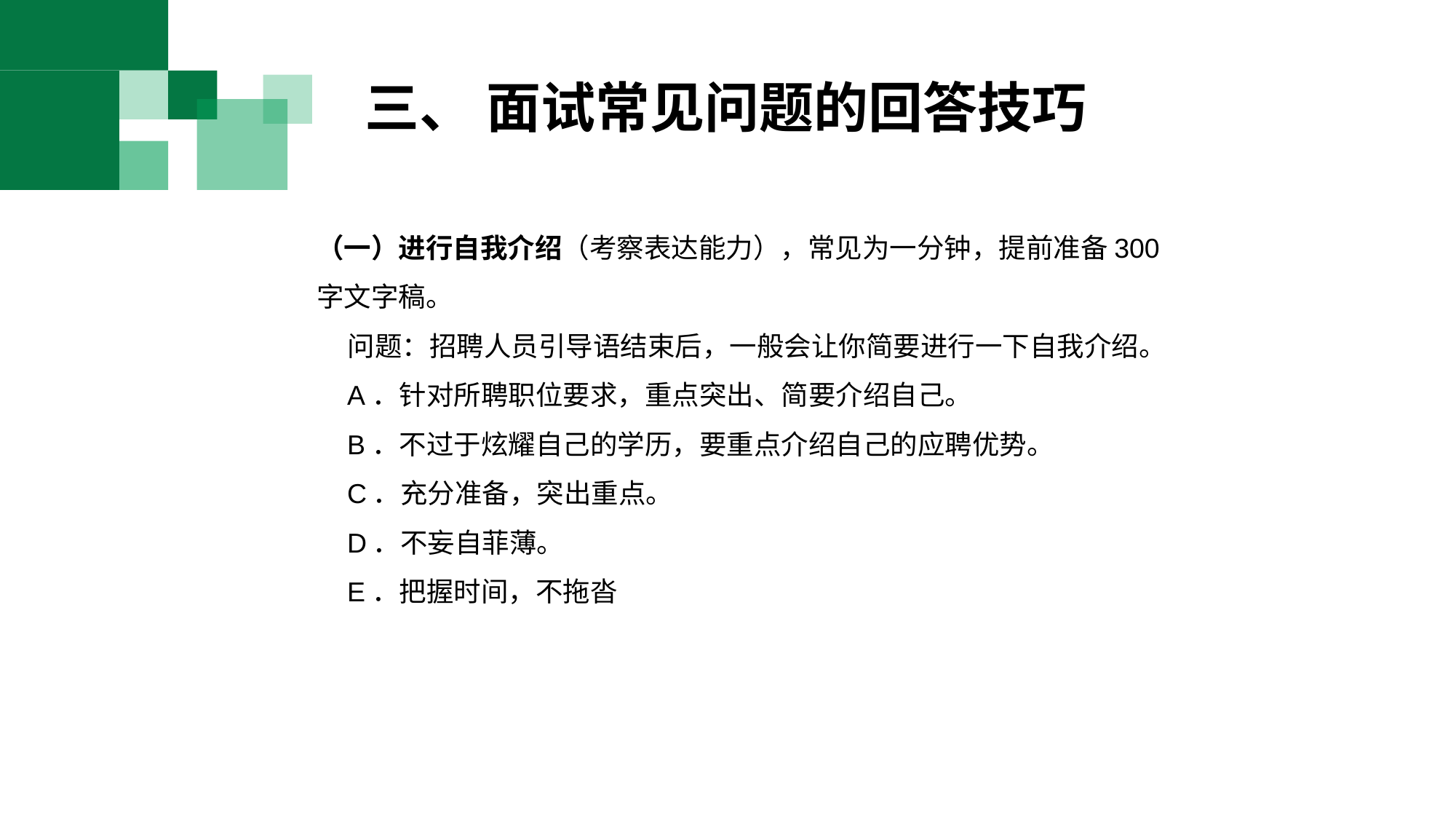

三、 面试常见问题的回答技巧

（一）进行自我介绍（考察表达能力），常见为一分钟，提前准备300字文字稿。
    问题：招聘人员引导语结束后，一般会让你简要进行一下自我介绍。
    A．针对所聘职位要求，重点突出、简要介绍自己。
    B．不过于炫耀自己的学历，要重点介绍自己的应聘优势。
    C．充分准备，突出重点。
    D．不妄自菲薄。
    E．把握时间，不拖沓